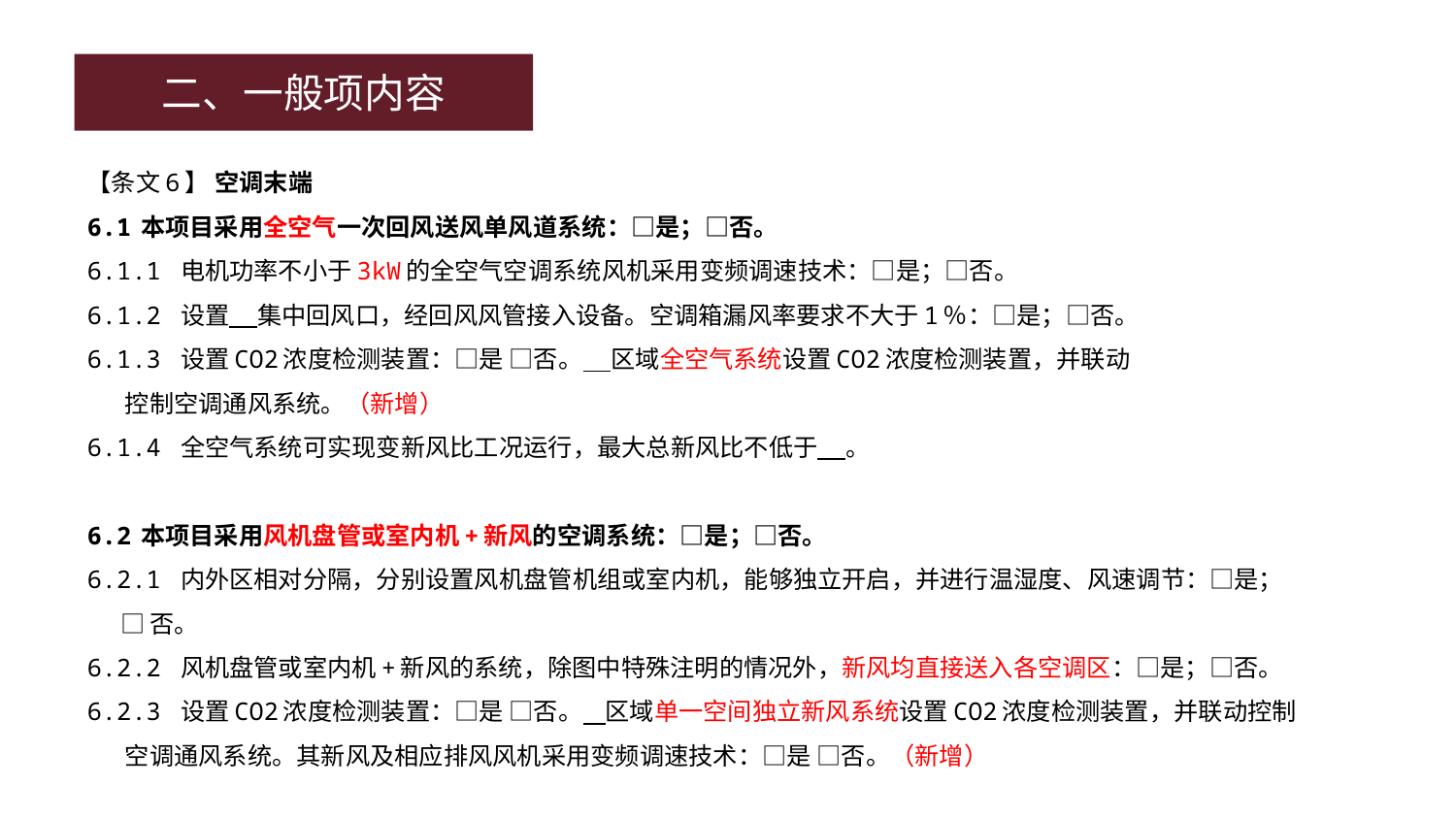

二、一般项内容
【条文6】 空调末端
6.1	本项目采用全空气一次回风送风单风道系统：□是；□否。
6.1.1 电机功率不小于3kW的全空气空调系统风机采用变频调速技术：□是；□否。
6.1.2 设置     集中回风口，经回风风管接入设备。空调箱漏风率要求不大于1％：□是；□否。
6.1.3 设置CO2浓度检测装置：□是 □否。     区域全空气系统设置CO2浓度检测装置，并联动
      控制空调通风系统。（新增）
6.1.4 全空气系统可实现变新风比工况运行，最大总新风比不低于     。

6.2	本项目采用风机盘管或室内机+新风的空调系统：□是；□否。
6.2.1 内外区相对分隔，分别设置风机盘管机组或室内机，能够独立开启，并进行温湿度、风速调节：□是；
      □否。
6.2.2 风机盘管或室内机+新风的系统，除图中特殊注明的情况外，新风均直接送入各空调区：□是；□否。
6.2.3 设置CO2浓度检测装置：□是 □否。    区域单一空间独立新风系统设置CO2浓度检测装置，并联动控制
      空调通风系统。其新风及相应排风风机采用变频调速技术：□是 □否。（新增）